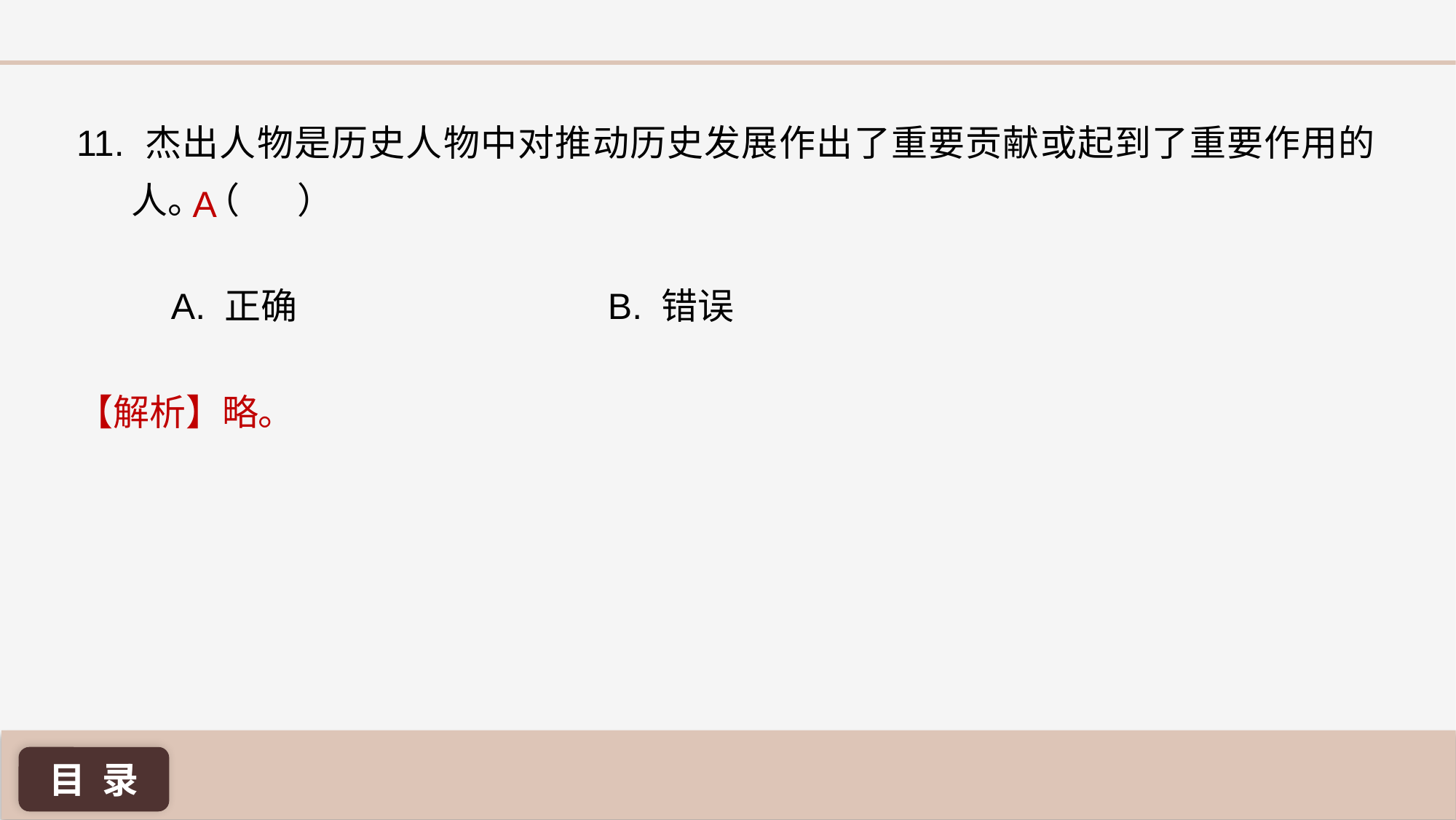

11. 杰出人物是历史人物中对推动历史发展作出了重要贡献或起到了重要作用的人。（       ）
A
A. 正确 			B. 错误
【解析】略。